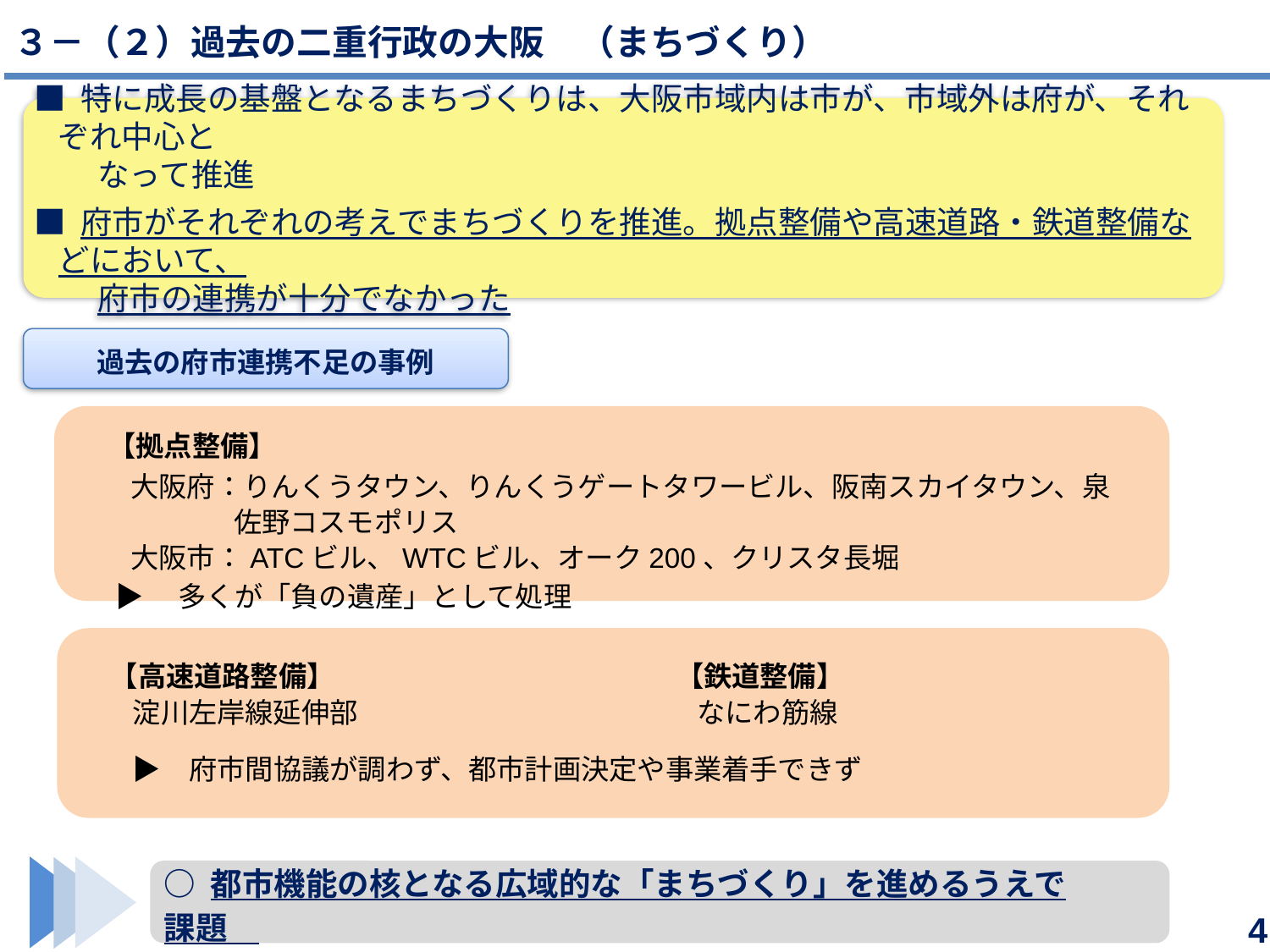

３－（２）過去の二重行政の大阪　（まちづくり）
■ 特に成長の基盤となるまちづくりは、大阪市域内は市が、市域外は府が、それぞれ中心と
　　なって推進
■ 府市がそれぞれの考えでまちづくりを推進。拠点整備や高速道路・鉄道整備などにおいて、
　　府市の連携が十分でなかった
過去の府市連携不足の事例

 【拠点整備】
　 大阪府：りんくうタウン、りんくうゲートタワービル、阪南スカイタウン、泉佐野コスモポリス
　 大阪市：ATCビル、WTCビル、オーク200、クリスタ長堀

   ▶　多くが「負の遺産」として処理

 【高速道路整備】
　 淀川左岸線延伸部
　 ▶　府市間協議が調わず、都市計画決定や事業着手できず
 【鉄道整備】
　 なにわ筋線

○ 都市機能の核となる広域的な「まちづくり」を進めるうえで課題
4